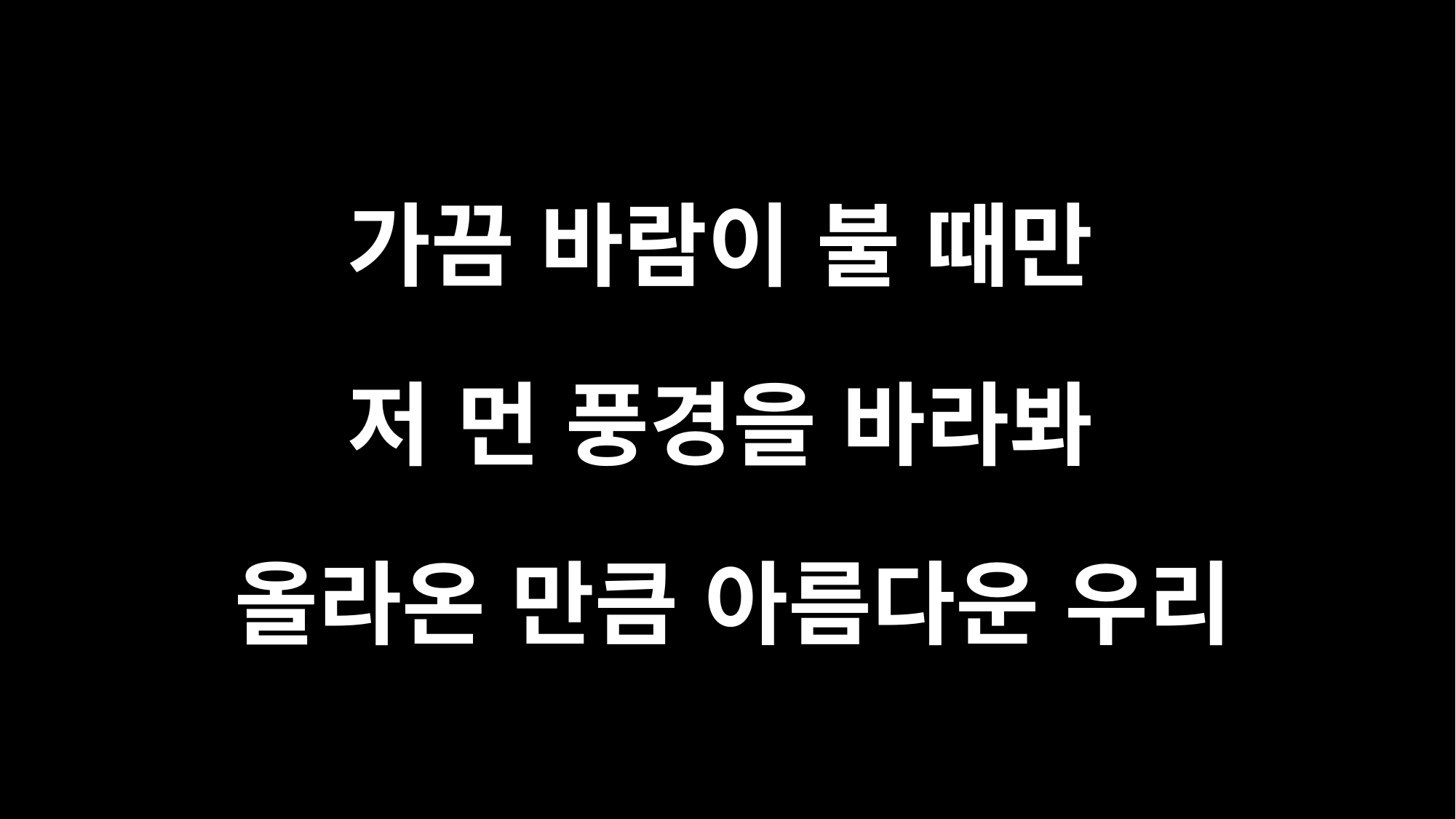

가끔 바람이 불 때만
저 먼 풍경을 바라봐
올라온 만큼 아름다운 우리